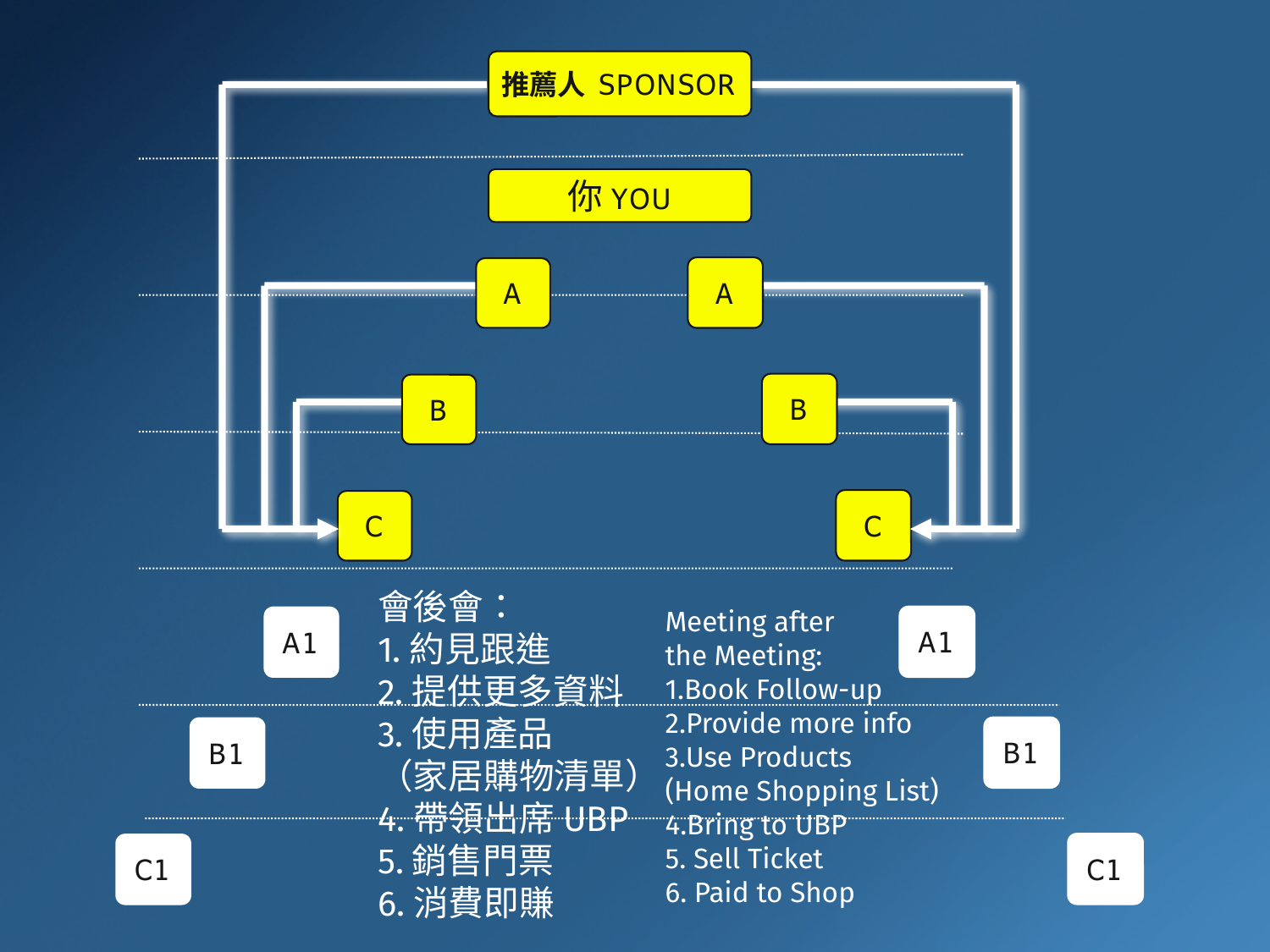

推薦人 SPONSOR

你YOU
A
A

B
B

C
C

會後會：
1.約見跟進
2.提供更多資料
3.使用產品
（家居購物清單）
4.帶領出席UBP
5.銷售門票
6.消費即賺
Meeting after
the Meeting:
1.Book Follow-up
2.Provide more info
3.Use Products
(Home Shopping List)
4.Bring to UBP
5. Sell Ticket
6. Paid to Shop

A1
A1

B1
B1

C1
C1